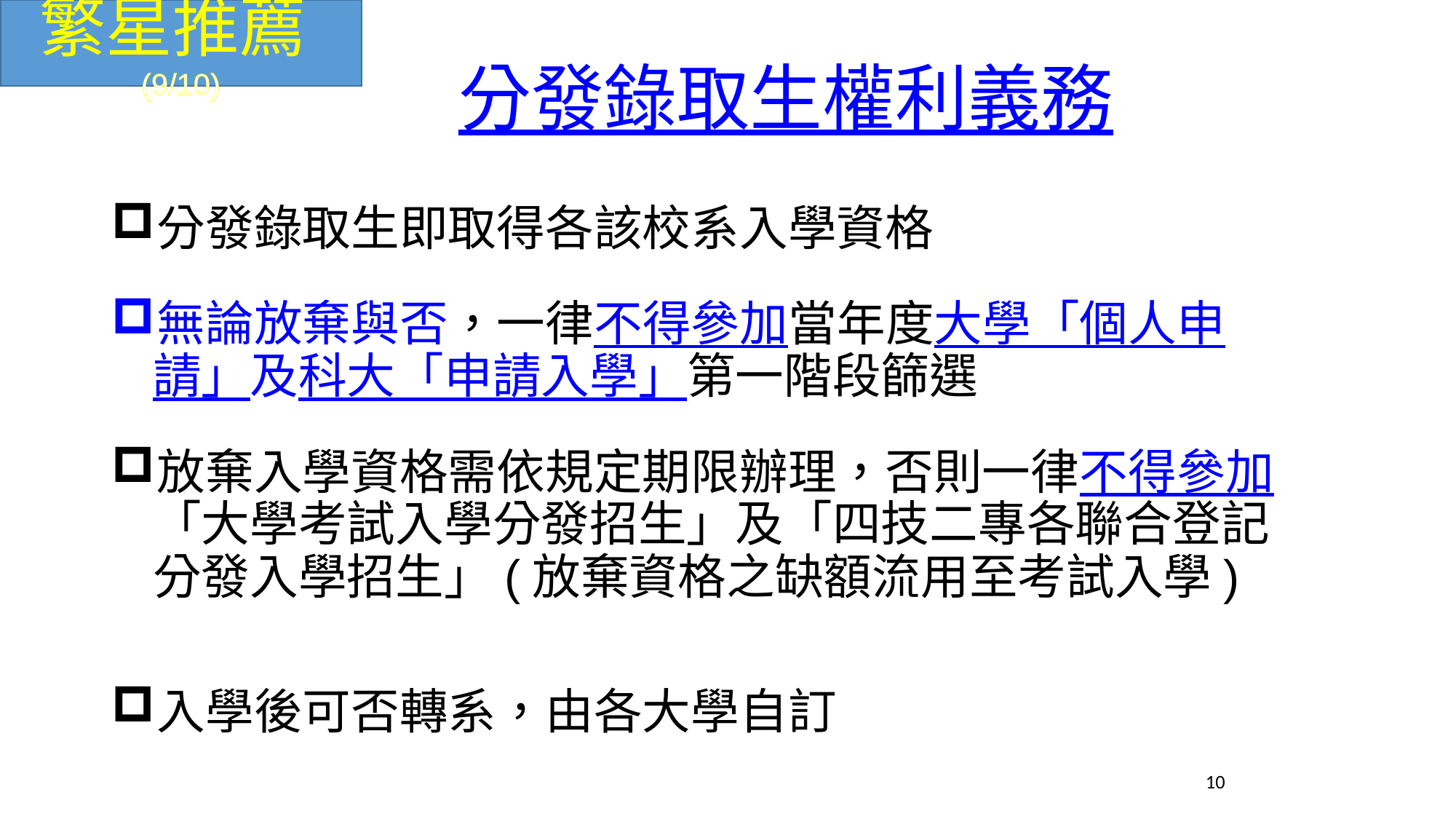

繁星推薦(9/10)
分發錄取生權利義務

分發錄取生即取得各該校系入學資格

無論放棄與否，一律不得參加當年度大學「個人申請」及科大「申請入學」第一階段篩選

放棄入學資格需依規定期限辦理，否則一律不得參加「大學考試入學分發招生」及「四技二專各聯合登記分發入學招生」(放棄資格之缺額流用至考試入學)

入學後可否轉系，由各大學自訂
10